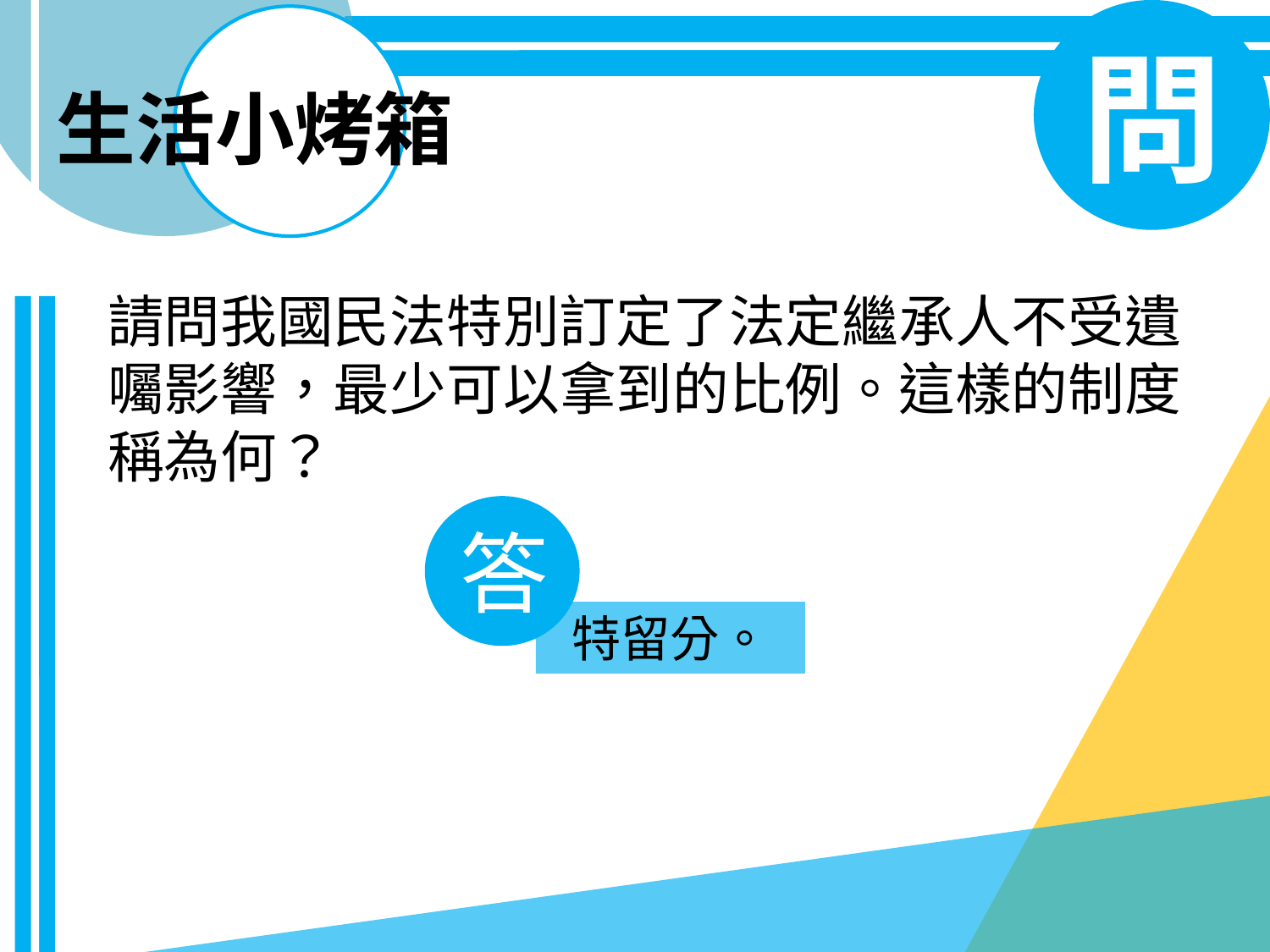

# 生活小烤箱
請問我國民法特別訂定了法定繼承人不受遺囑影響，最少可以拿到的比例。這樣的制度稱為何？
答
特留分。